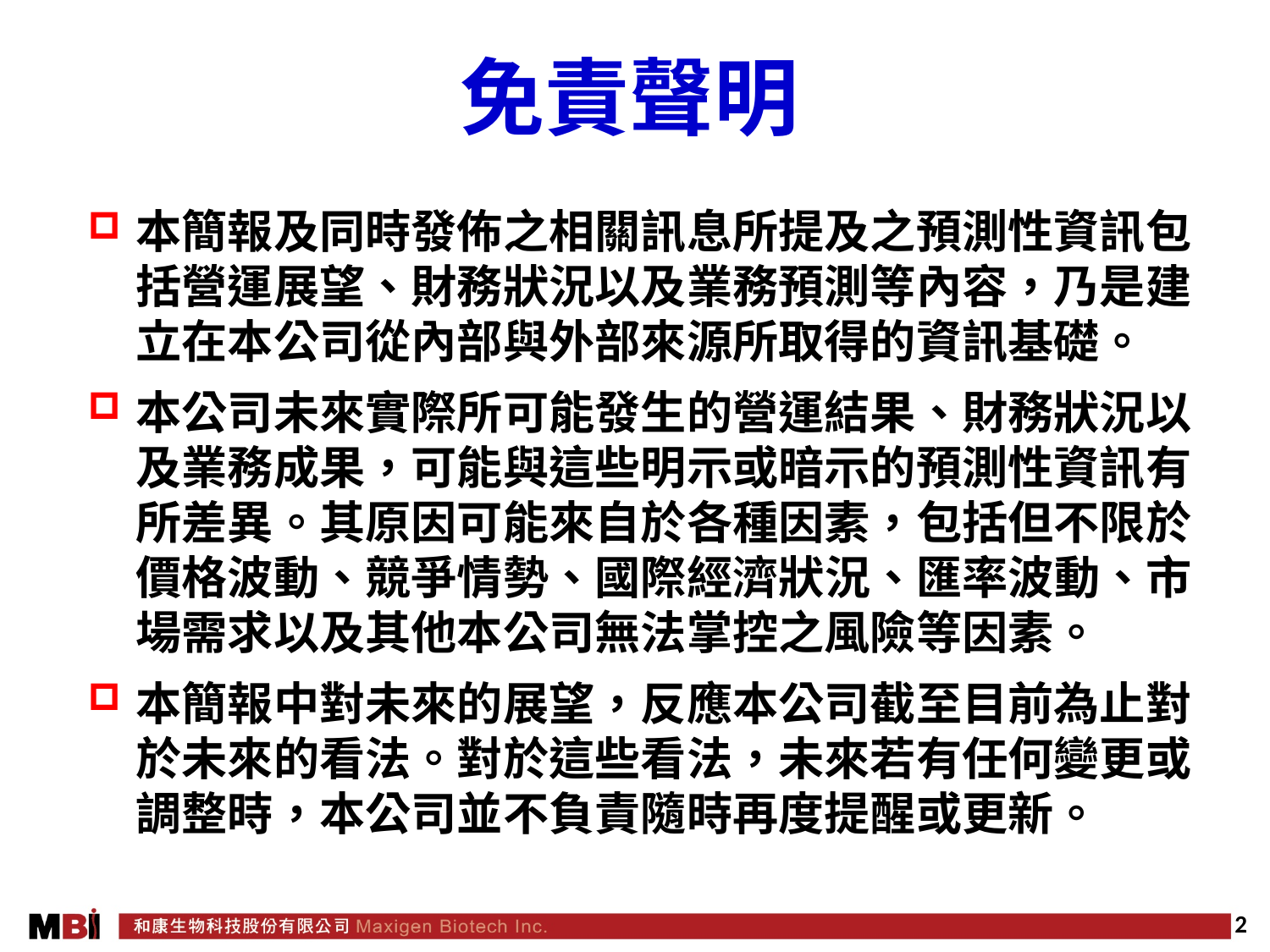

# 免責聲明
本簡報及同時發佈之相關訊息所提及之預測性資訊包括營運展望、財務狀況以及業務預測等內容，乃是建立在本公司從內部與外部來源所取得的資訊基礎。
本公司未來實際所可能發生的營運結果、財務狀況以及業務成果，可能與這些明示或暗示的預測性資訊有所差異。其原因可能來自於各種因素，包括但不限於價格波動、競爭情勢、國際經濟狀況、匯率波動、市場需求以及其他本公司無法掌控之風險等因素。
本簡報中對未來的展望，反應本公司截至目前為止對於未來的看法。對於這些看法，未來若有任何變更或調整時，本公司並不負責隨時再度提醒或更新。
2